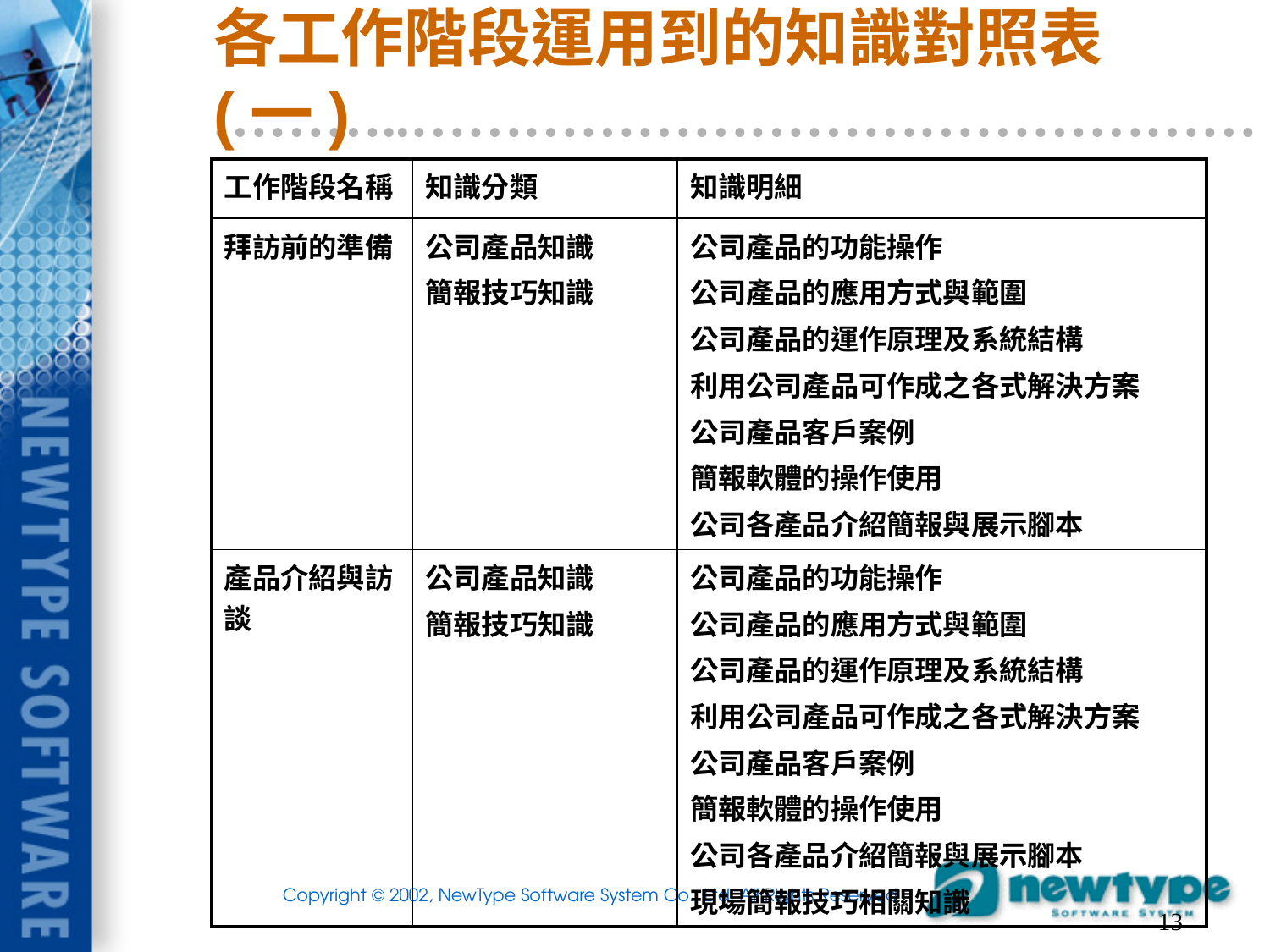

# 各工作階段運用到的知識對照表 (一)
| 工作階段名稱 | 知識分類 | 知識明細 |
| --- | --- | --- |
| 拜訪前的準備 | 公司產品知識 簡報技巧知識 | 公司產品的功能操作 公司產品的應用方式與範圍 公司產品的運作原理及系統結構 利用公司產品可作成之各式解決方案 公司產品客戶案例 簡報軟體的操作使用 公司各產品介紹簡報與展示腳本 |
| 產品介紹與訪談 | 公司產品知識 簡報技巧知識 | 公司產品的功能操作 公司產品的應用方式與範圍 公司產品的運作原理及系統結構 利用公司產品可作成之各式解決方案 公司產品客戶案例 簡報軟體的操作使用 公司各產品介紹簡報與展示腳本 現場簡報技巧相關知識 |

13